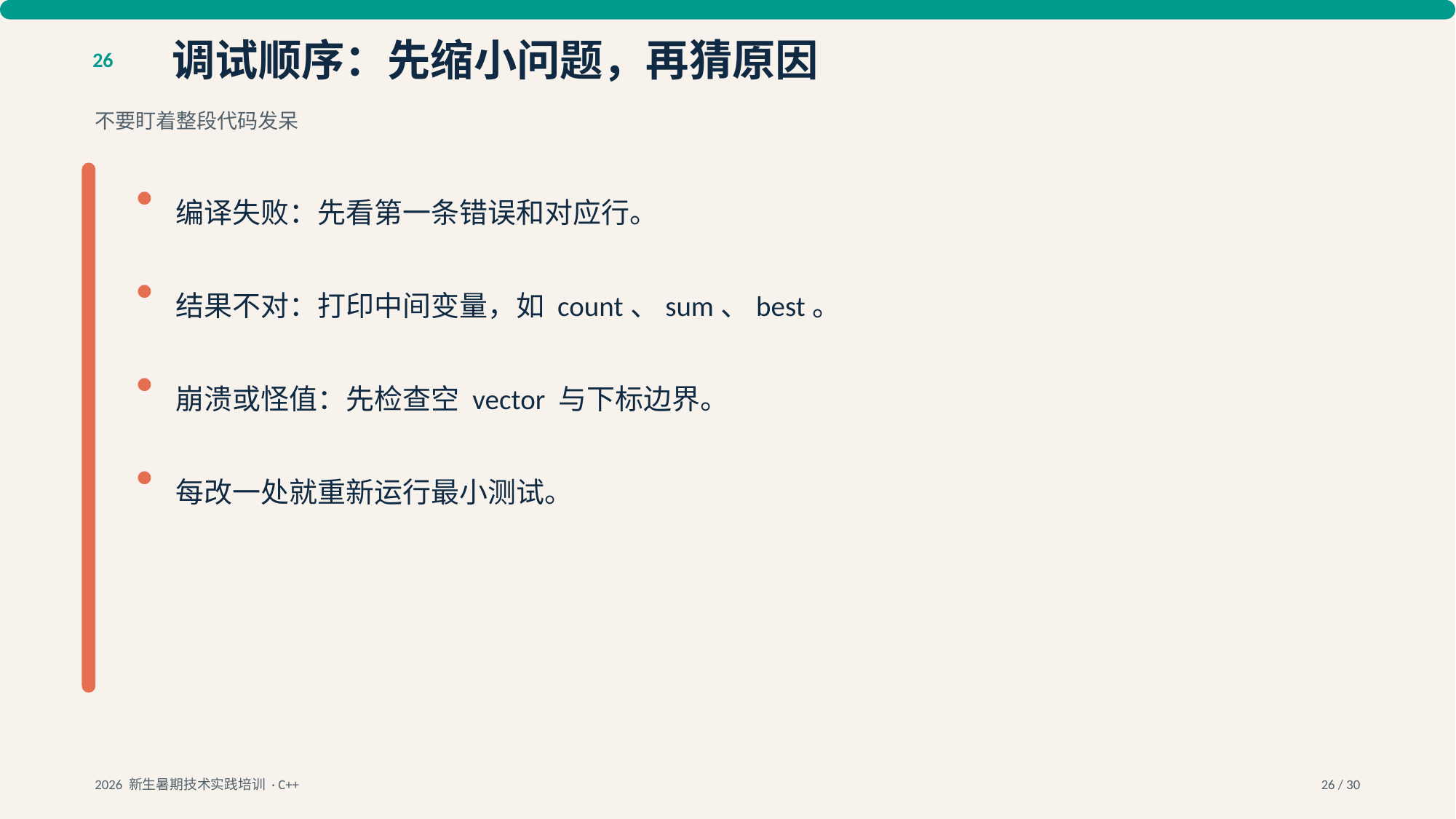

调试顺序：先缩小问题，再猜原因
26
不要盯着整段代码发呆

•
编译失败：先看第一条错误和对应行。
•
结果不对：打印中间变量，如 count、sum、best。
•
崩溃或怪值：先检查空 vector 与下标边界。
•
每改一处就重新运行最小测试。
2026 新生暑期技术实践培训 · C++
26 / 30